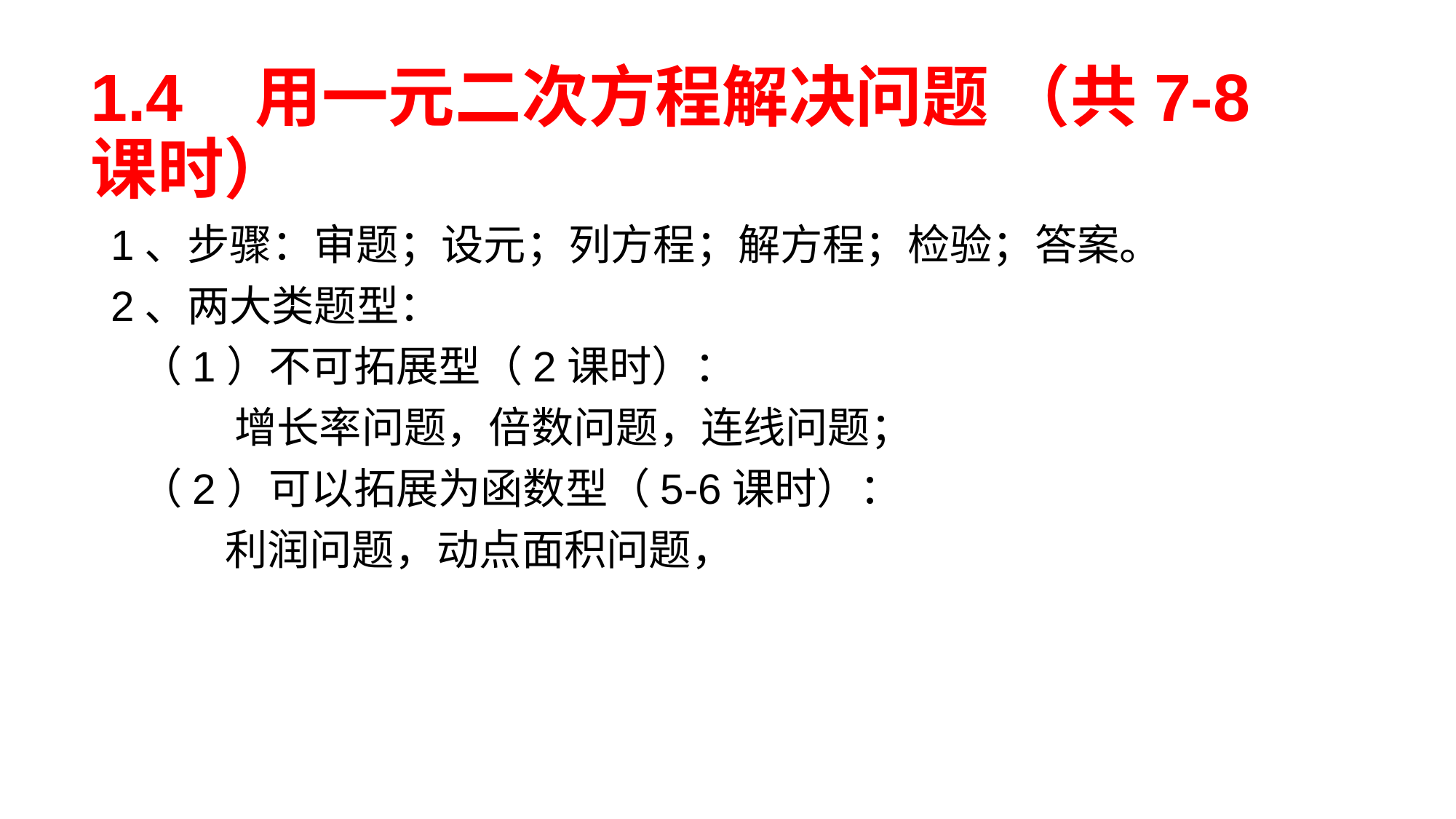

# 1.4   用一元二次方程解决问题 （共7-8课时）
1、步骤：审题；设元；列方程；解方程；检验；答案。
2、两大类题型：
  （1）不可拓展型（2课时）：
            增长率问题，倍数问题，连线问题；
  （2）可以拓展为函数型（5-6课时）：
           利润问题，动点面积问题，